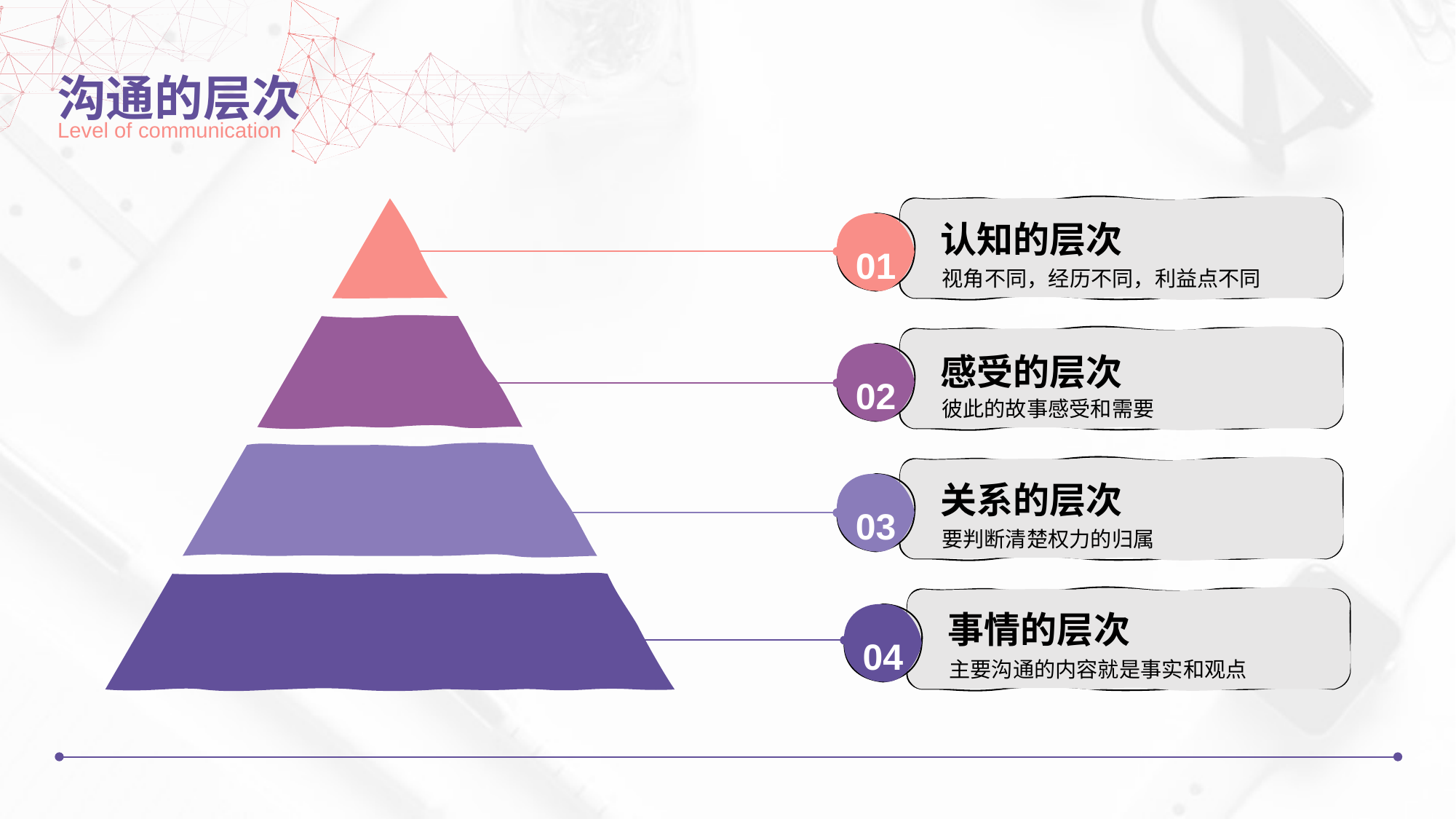

沟通的层次
Level of communication

认知的层次
视角不同，经历不同，利益点不同

01

感受的层次
彼此的故事感受和需要

02

关系的层次
要判断清楚权力的归属

03

事情的层次
主要沟通的内容就是事实和观点

04